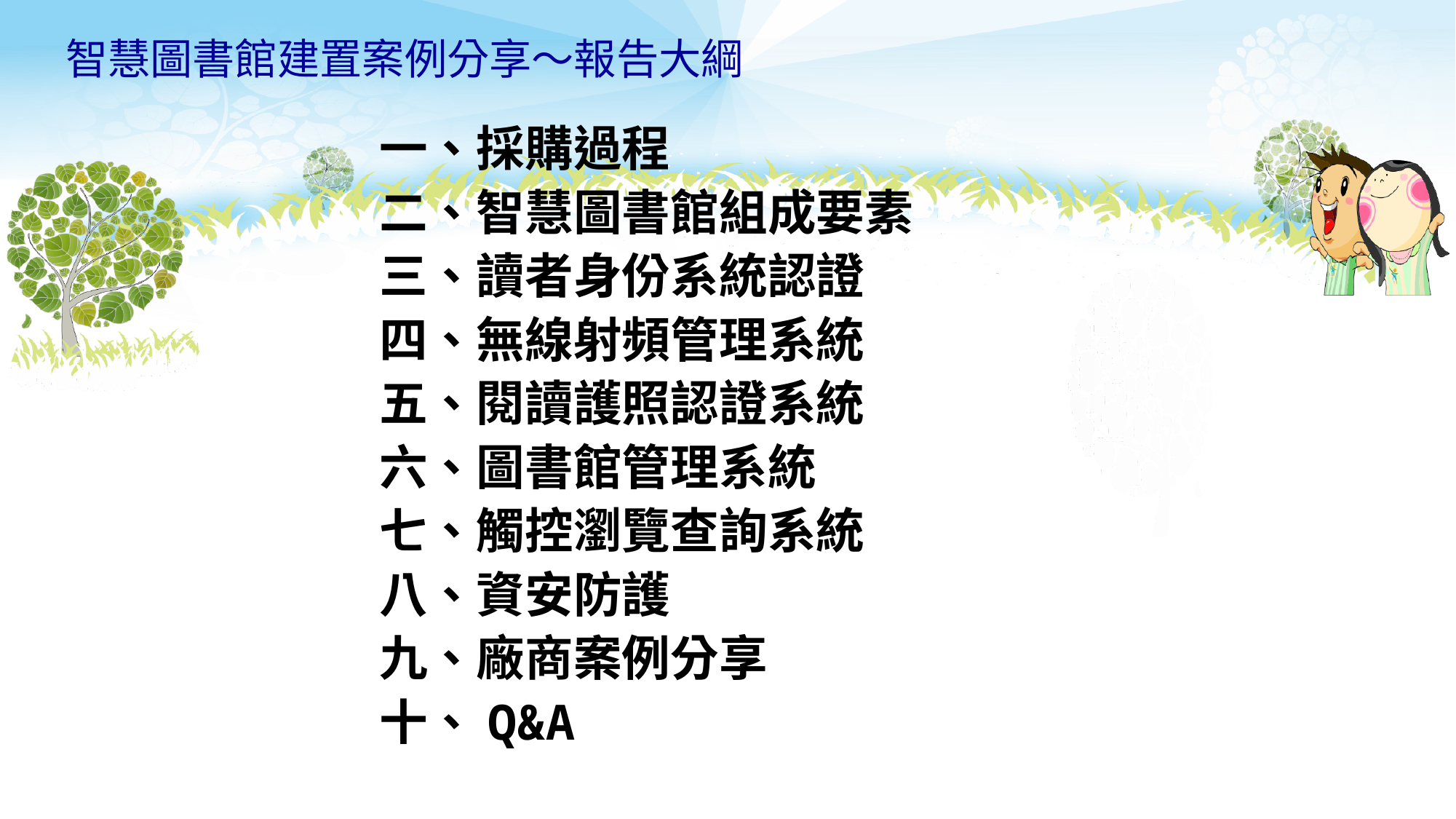

# 智慧圖書館建置案例分享～報告大綱
一、採購過程
二、智慧圖書館組成要素
三、讀者身份系統認證
四、無線射頻管理系統
五、閱讀護照認證系統
六、圖書館管理系統
七、觸控瀏覽查詢系統
八、資安防護
九、廠商案例分享
十、Q&A